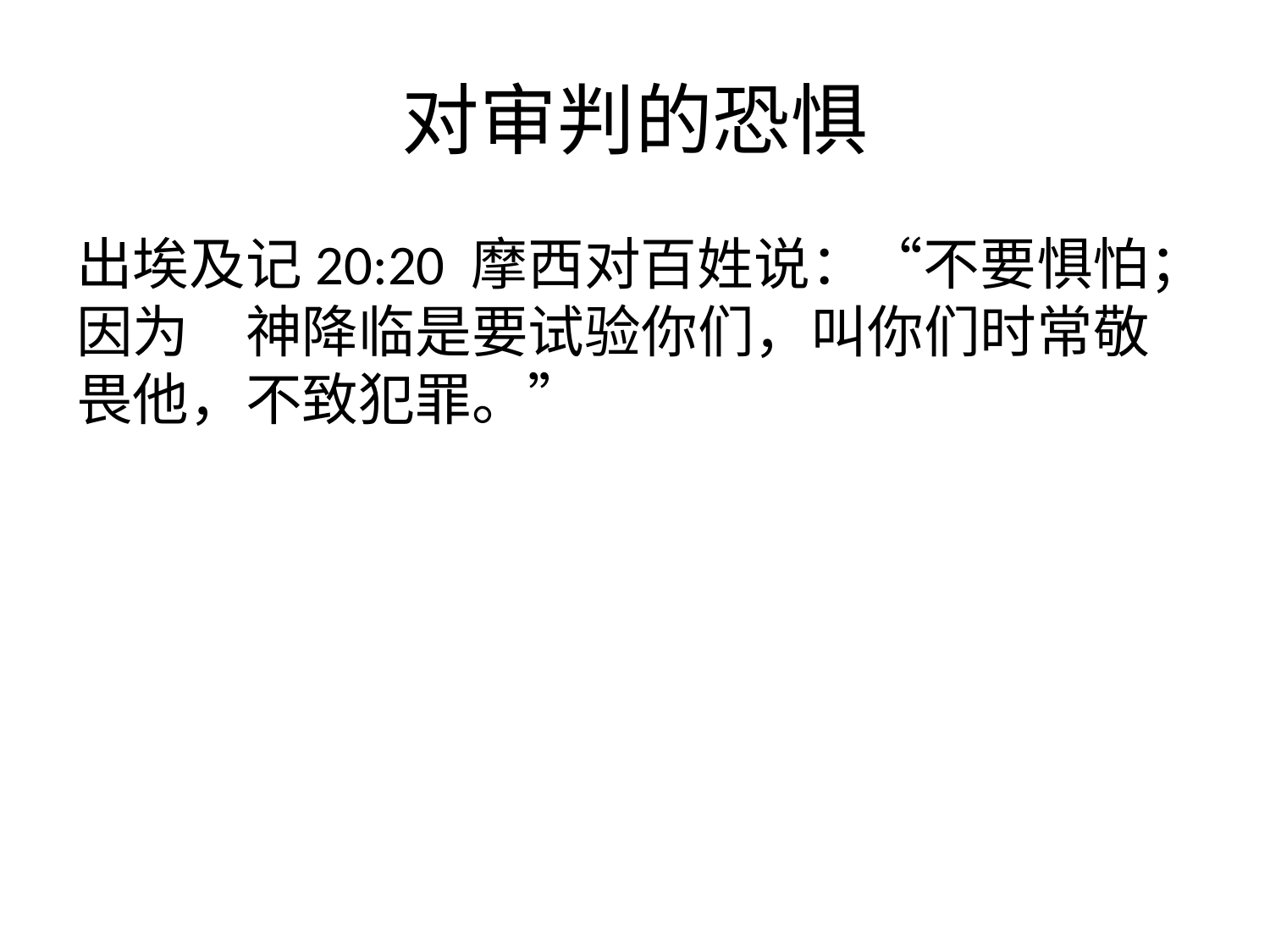

# 对审判的恐惧
出埃及记20:20 摩西对百姓说：“不要惧怕；因为　神降临是要试验你们，叫你们时常敬畏他，不致犯罪。”